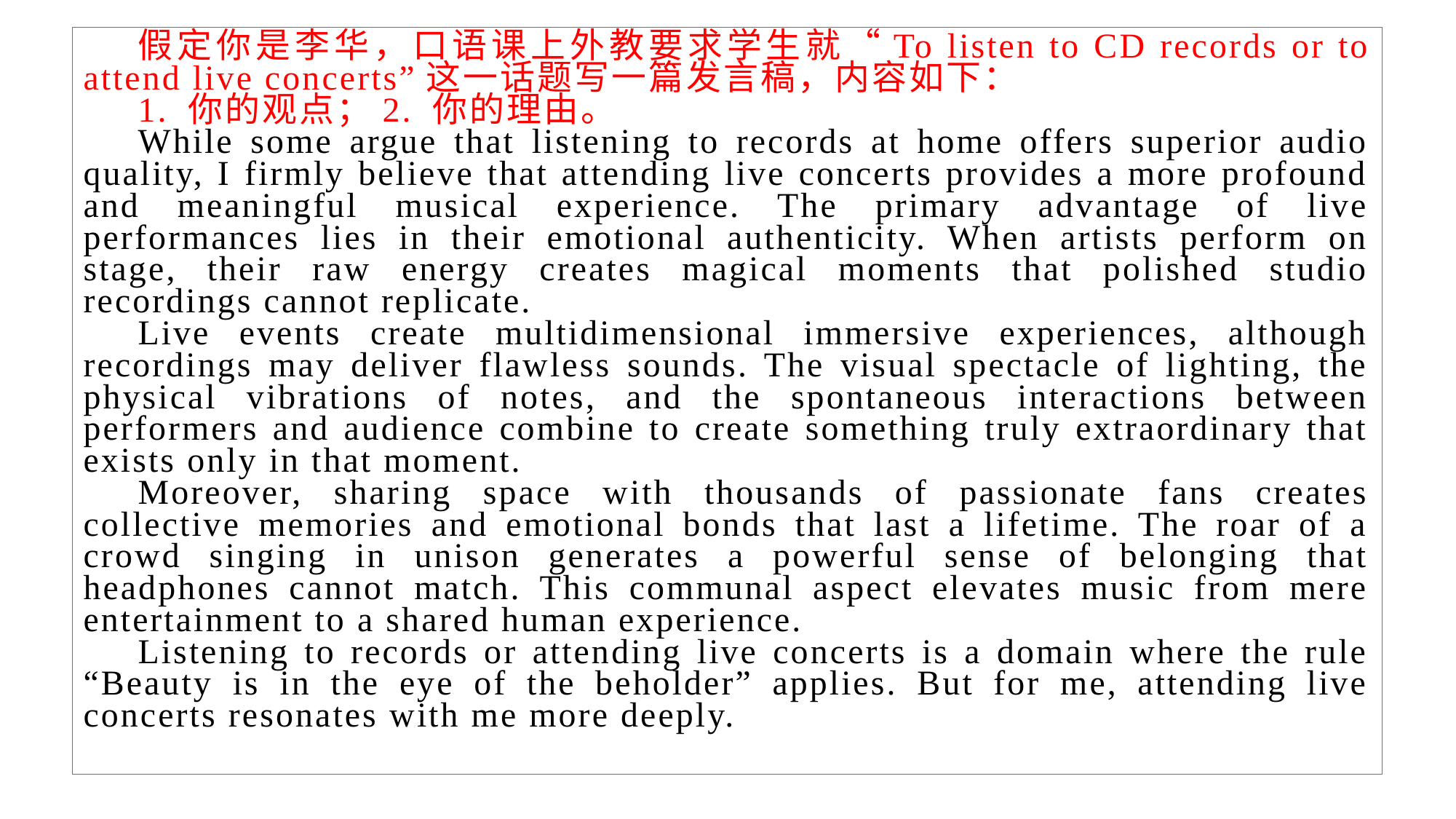

假定你是李华，口语课上外教要求学生就“To listen to CD records or to attend live concerts”这一话题写一篇发言稿，内容如下：
1. 你的观点；2. 你的理由。
While some argue that listening to records at home offers superior audio quality, I firmly believe that attending live concerts provides a more profound and meaningful musical experience. The primary advantage of live performances lies in their emotional authenticity. When artists perform on stage, their raw energy creates magical moments that polished studio recordings cannot replicate.
Live events create multidimensional immersive experiences, although recordings may deliver flawless sounds. The visual spectacle of lighting, the physical vibrations of notes, and the spontaneous interactions between performers and audience combine to create something truly extraordinary that exists only in that moment.
Moreover, sharing space with thousands of passionate fans creates collective memories and emotional bonds that last a lifetime. The roar of a crowd singing in unison generates a powerful sense of belonging that headphones cannot match. This communal aspect elevates music from mere entertainment to a shared human experience.
Listening to records or attending live concerts is a domain where the rule “Beauty is in the eye of the beholder” applies. But for me, attending live concerts resonates with me more deeply.